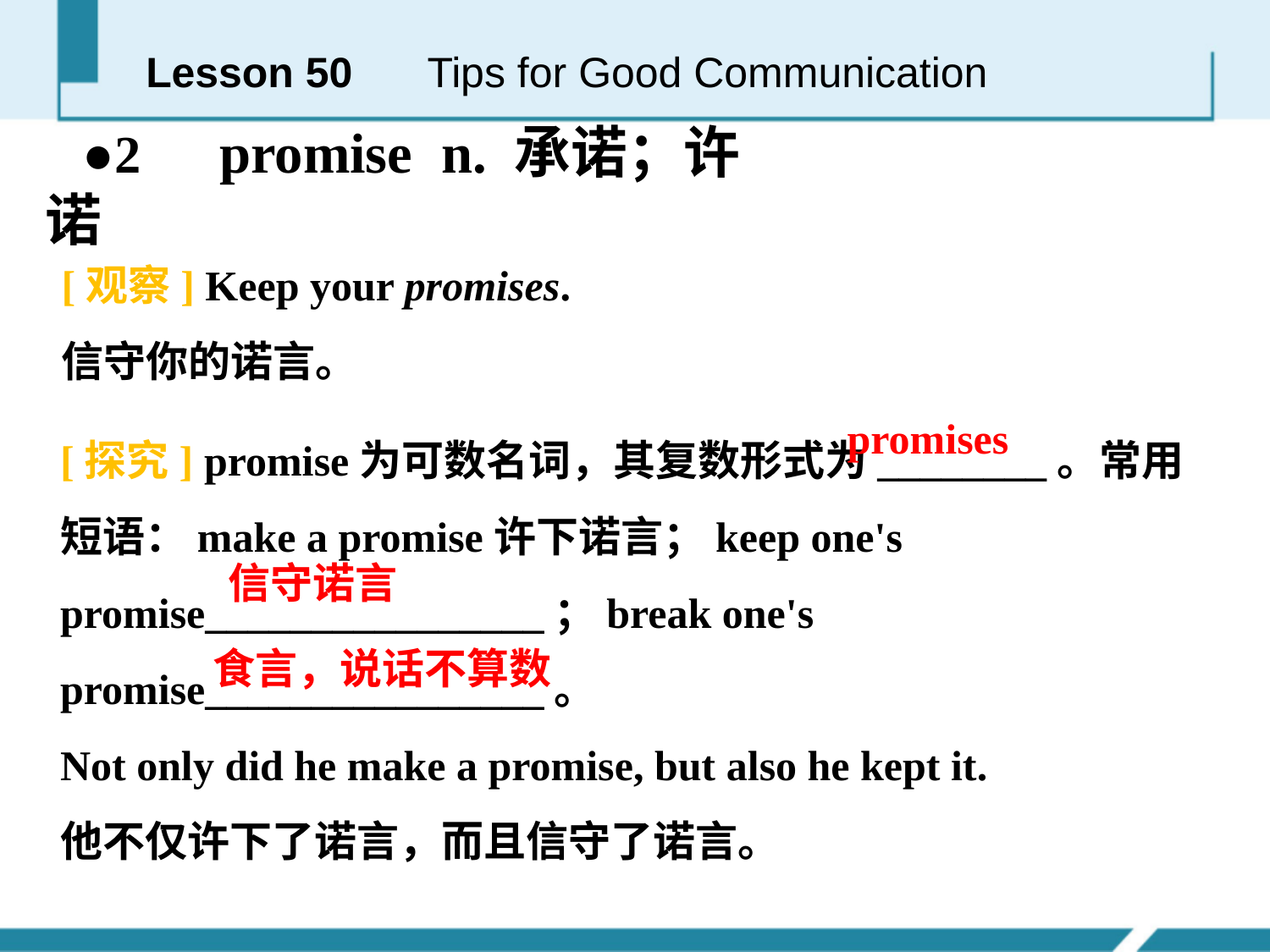

Lesson 50 　Tips for Good Communication
●2　promise  n. 承诺；许诺
[观察] Keep your promises.
信守你的诺言。
[探究] promise为可数名词，其复数形式为________。常用短语：make a promise许下诺言；keep one's promise________________；break one's promise________________。
Not only did he make a promise, but also he kept it.
他不仅许下了诺言，而且信守了诺言。
promises
信守诺言
食言，说话不算数